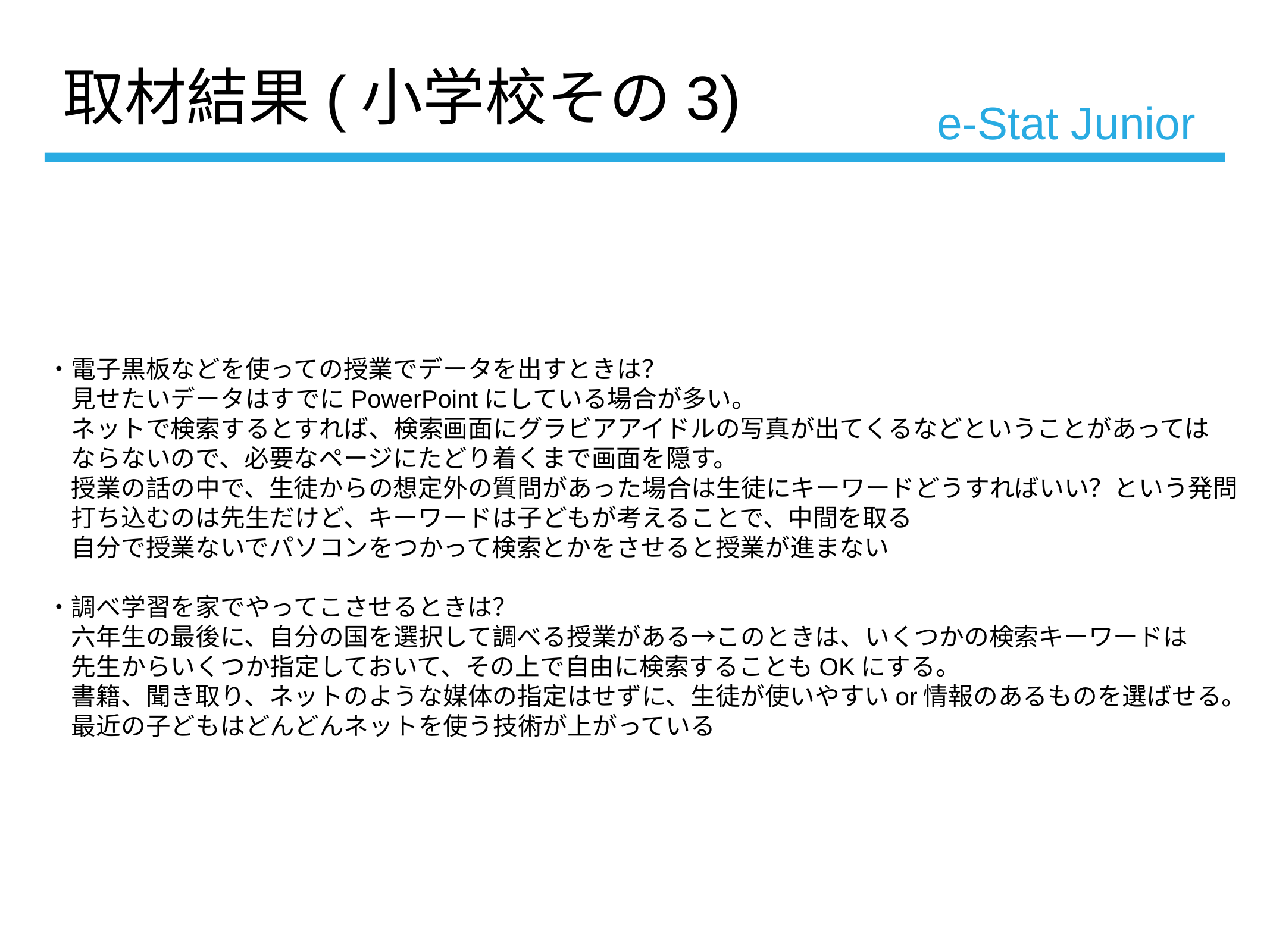

取材結果(小学校その3)
# e-Stat Junior

・電子黒板などを使っての授業でデータを出すときは？
　見せたいデータはすでにPowerPointにしている場合が多い。
　ネットで検索するとすれば、検索画面にグラビアアイドルの写真が出てくるなどということがあっては
　ならないので、必要なページにたどり着くまで画面を隠す。
　授業の話の中で、生徒からの想定外の質問があった場合は生徒にキーワードどうすればいい？という発問
　打ち込むのは先生だけど、キーワードは子どもが考えることで、中間を取る
　自分で授業ないでパソコンをつかって検索とかをさせると授業が進まない

・調べ学習を家でやってこさせるときは？
　六年生の最後に、自分の国を選択して調べる授業がある→このときは、いくつかの検索キーワードは
　先生からいくつか指定しておいて、その上で自由に検索することもOKにする。
　書籍、聞き取り、ネットのような媒体の指定はせずに、生徒が使いやすいor情報のあるものを選ばせる。
　最近の子どもはどんどんネットを使う技術が上がっている